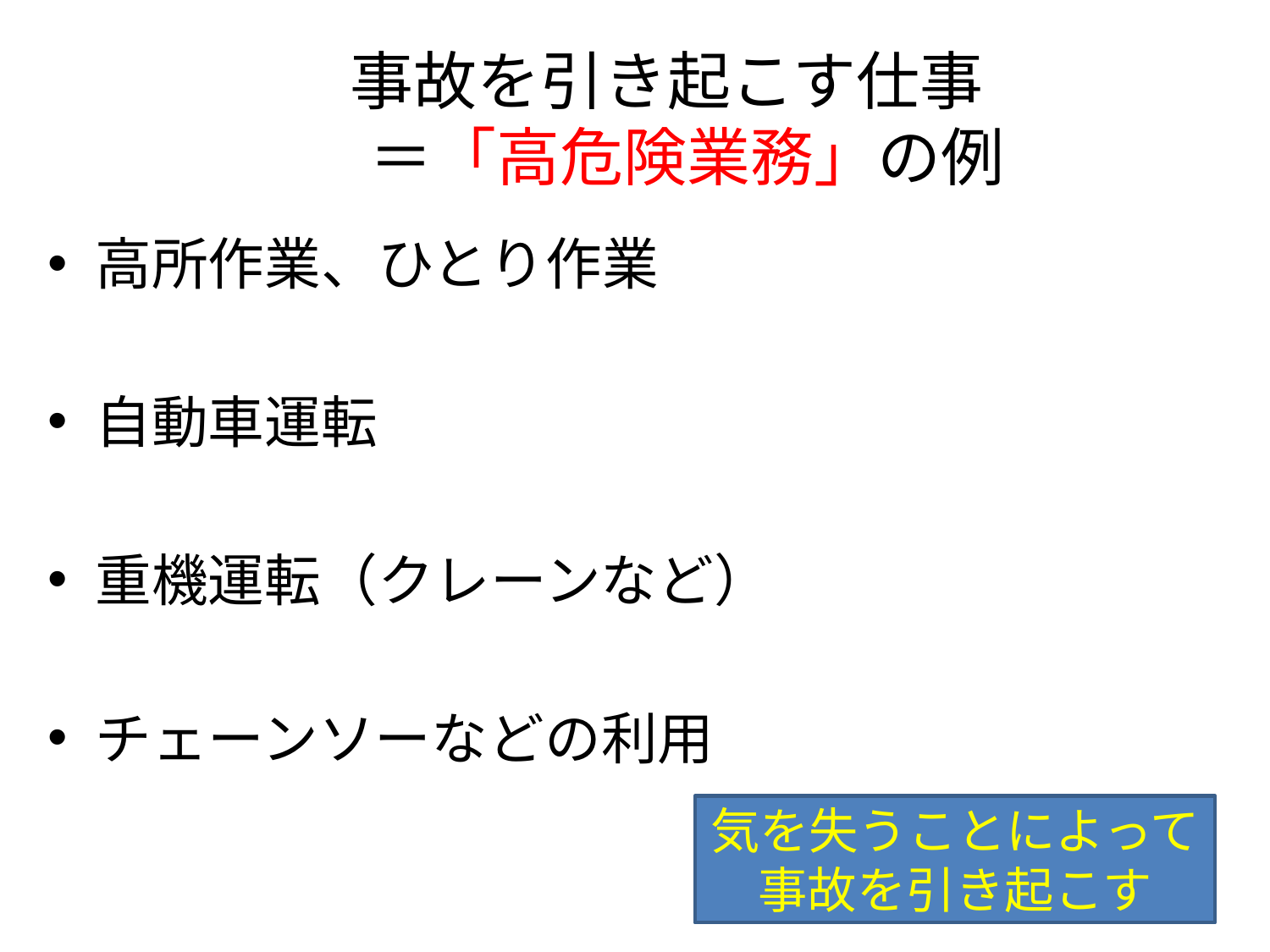

# 事故を引き起こす仕事 ＝「高危険業務」の例
高所作業、ひとり作業

自動車運転

重機運転（クレーンなど）

チェーンソーなどの利用

気を失うことによって
事故を引き起こす